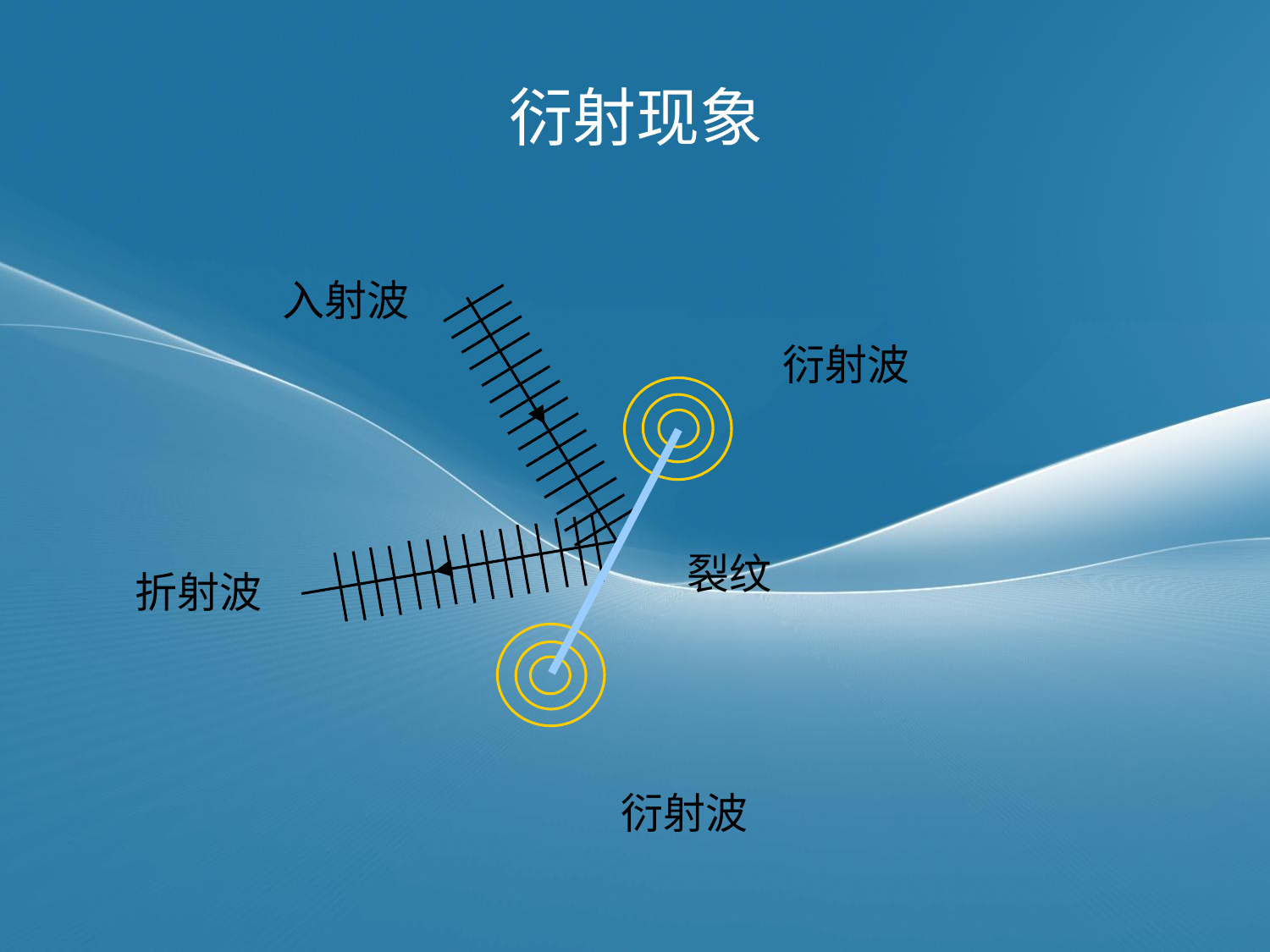

# 衍射现象
入射波

衍射波

衍射波

折射波
裂纹